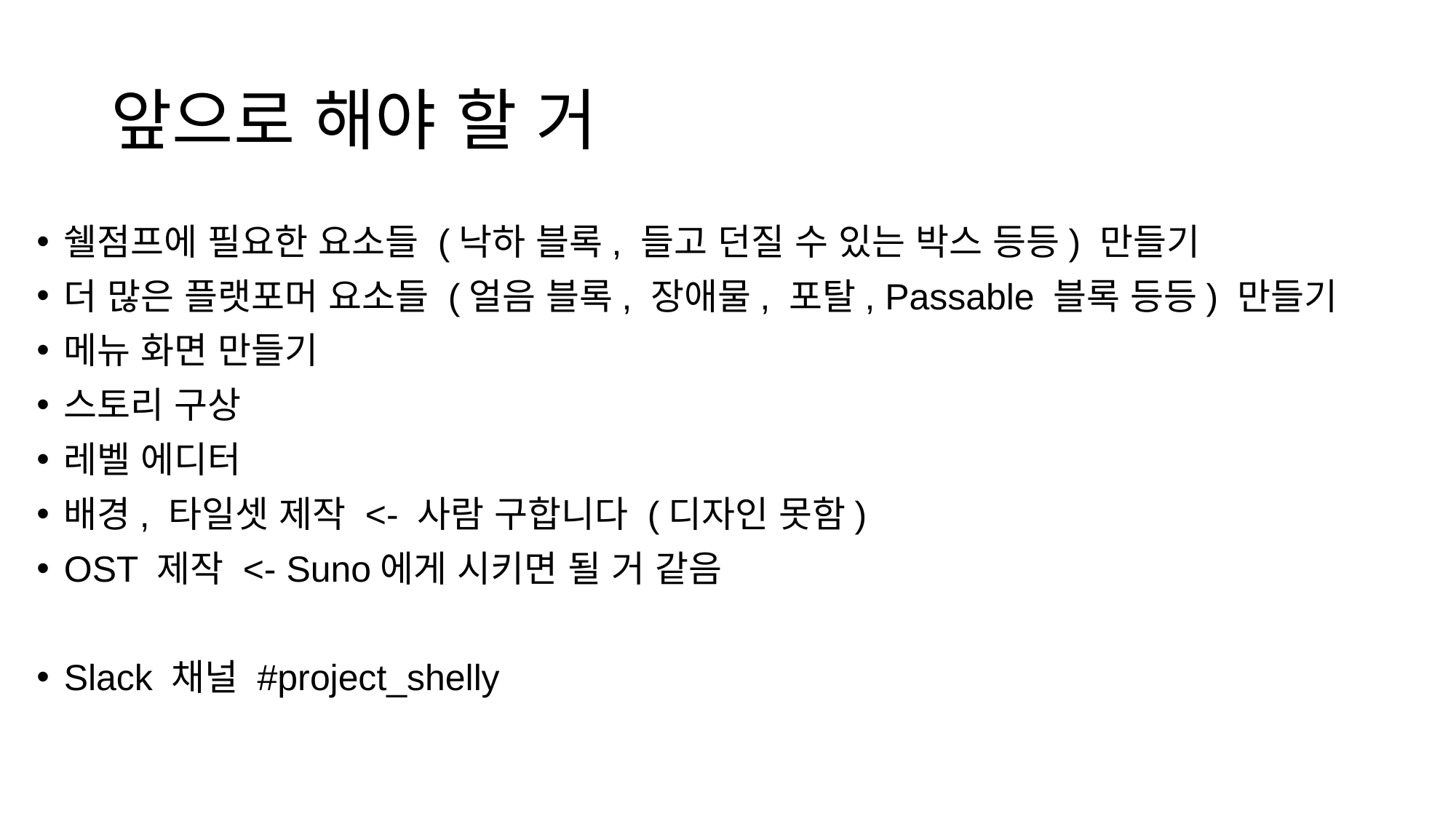

# 앞으로 해야 할 거
쉘점프에 필요한 요소들 (낙하 블록, 들고 던질 수 있는 박스 등등) 만들기
더 많은 플랫포머 요소들 (얼음 블록, 장애물, 포탈, Passable 블록 등등) 만들기
메뉴 화면 만들기
스토리 구상
레벨 에디터
배경, 타일셋 제작 <- 사람 구합니다 (디자인 못함)
OST 제작 <- Suno에게 시키면 될 거 같음

Slack 채널 #project_shelly